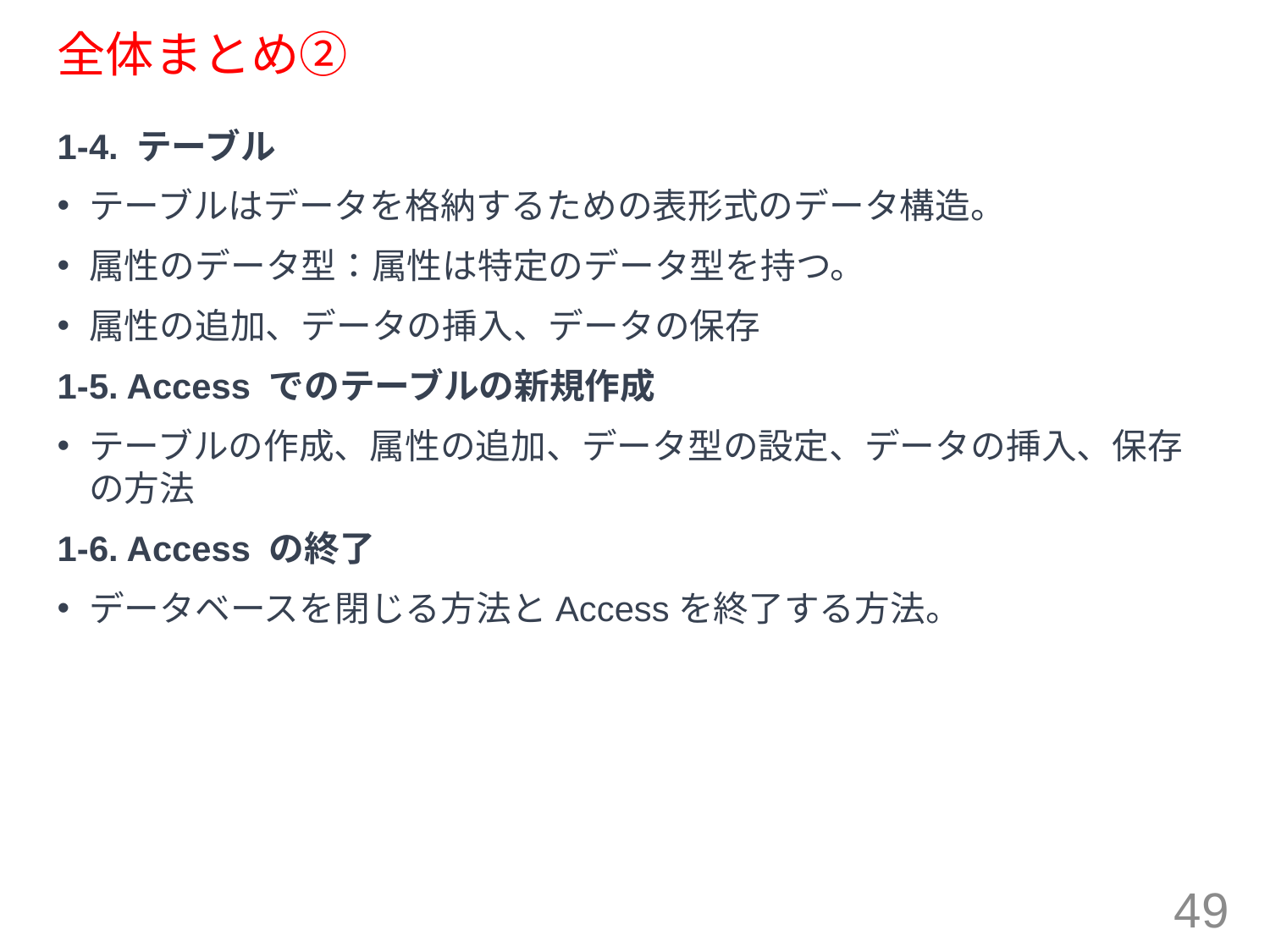

# 全体まとめ②
1-4. テーブル
テーブルはデータを格納するための表形式のデータ構造。
属性のデータ型：属性は特定のデータ型を持つ。
属性の追加、データの挿入、データの保存
1-5. Access でのテーブルの新規作成
テーブルの作成、属性の追加、データ型の設定、データの挿入、保存の方法
1-6. Access の終了
データベースを閉じる方法とAccessを終了する方法。

49